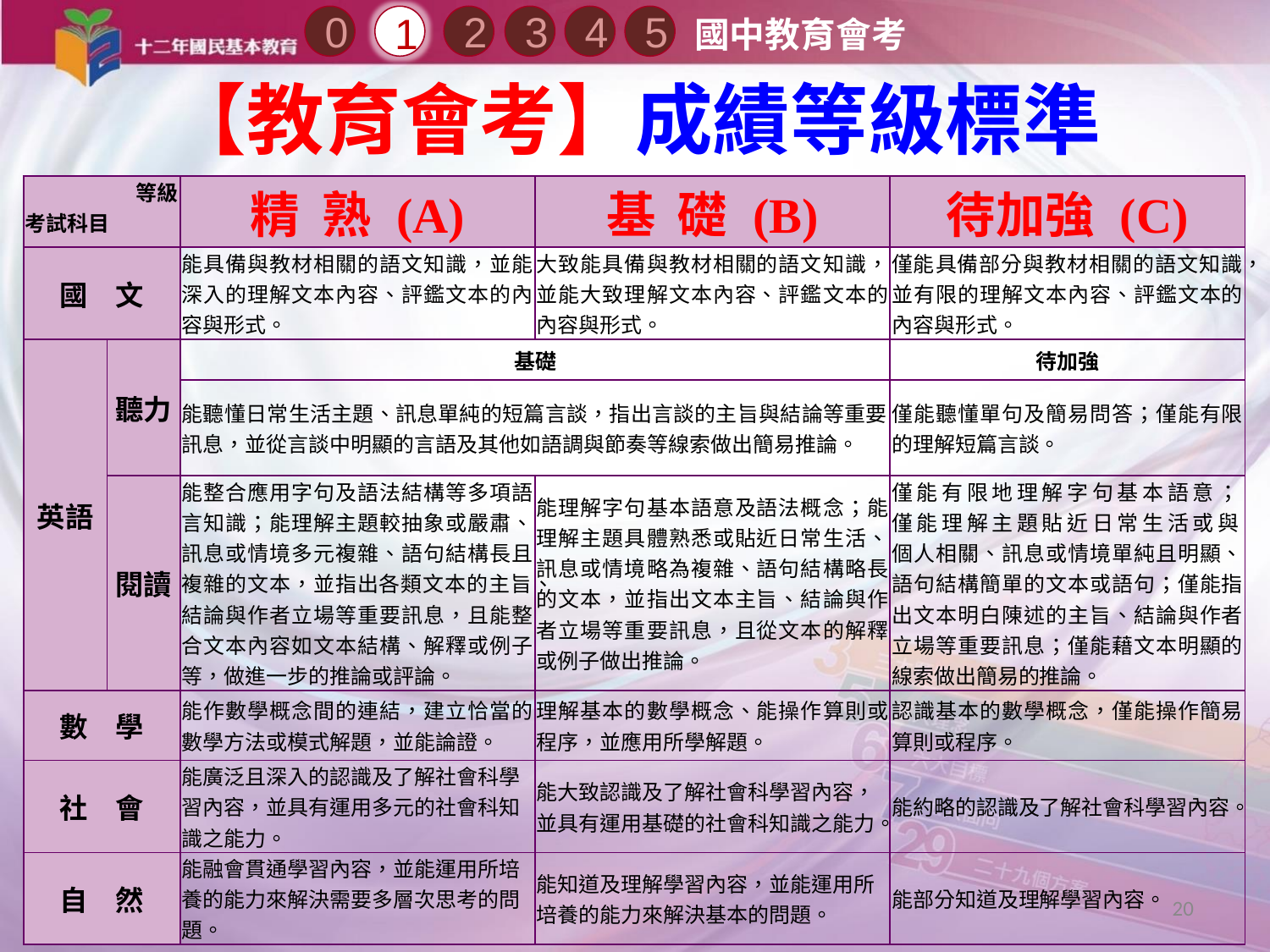

0
1
3
2
4
5
國中教育會考
# 【教育會考】成績等級標準
| 等級 考試科目 |  | 精 熟 (A) | 基 礎 (B) | 待加強 (C) |
| --- | --- | --- | --- | --- |
| 國　文 |  | 能具備與教材相關的語文知識，並能深入的理解文本內容、評鑑文本的內容與形式。 | 大致能具備與教材相關的語文知識，並能大致理解文本內容、評鑑文本的內容與形式。 | 僅能具備部分與教材相關的語文知識，並有限的理解文本內容、評鑑文本的內容與形式。 |
| 英語 | 聽力 | 基礎 |  | 待加強 |
|  |  | 能聽懂日常生活主題、訊息單純的短篇言談，指出言談的主旨與結論等重要訊息，並從言談中明顯的言語及其他如語調與節奏等線索做出簡易推論。 |  | 僅能聽懂單句及簡易問答；僅能有限的理解短篇言談。 |
|  | 閱讀 | 能整合應用字句及語法結構等多項語言知識；能理解主題較抽象或嚴肅、訊息或情境多元複雜、語句結構長且複雜的文本，並指出各類文本的主旨、結論與作者立場等重要訊息，且能整合文本內容如文本結構、解釋或例子等，做進一步的推論或評論。 | 能理解字句基本語意及語法概念；能理解主題具體熟悉或貼近日常生活、訊息或情境略為複雜、語句結構略長的文本，並指出文本主旨、結論與作者立場等重要訊息，且從文本的解釋或例子做出推論。 | 僅能有限地理解字句基本語意； 僅能理解主題貼近日常生活或與 個人相關、訊息或情境單純且明顯、語句結構簡單的文本或語句；僅能指出文本明白陳述的主旨、結論與作者立場等重要訊息；僅能藉文本明顯的線索做出簡易的推論。 |
| 數　學 |  | 能作數學概念間的連結，建立恰當的數學方法或模式解題，並能論證。 | 理解基本的數學概念、能操作算則或程序，並應用所學解題。 | 認識基本的數學概念，僅能操作簡易算則或程序。 |
| 社　會 |  | 能廣泛且深入的認識及了解社會科學習內容，並具有運用多元的社會科知識之能力。 | 能大致認識及了解社會科學習內容，並具有運用基礎的社會科知識之能力。 | 能約略的認識及了解社會科學習內容。 |
| 自　然 |  | 能融會貫通學習內容，並能運用所培養的能力來解決需要多層次思考的問題。 | 能知道及理解學習內容，並能運用所培養的能力來解決基本的問題。 | 能部分知道及理解學習內容。 |
20